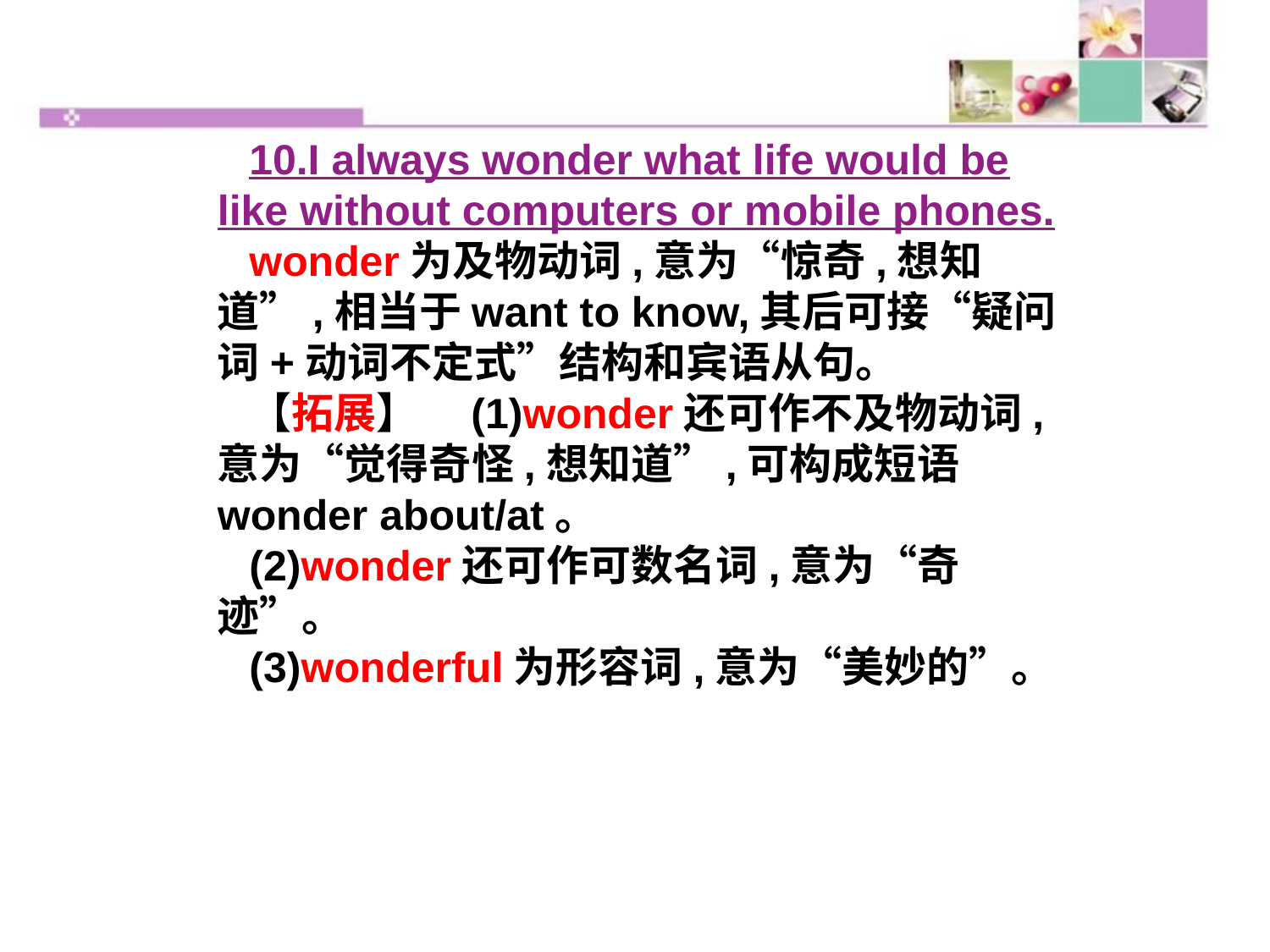

10.I always wonder what life would be like without computers or mobile phones.
wonder为及物动词,意为“惊奇,想知道”,相当于want to know,其后可接“疑问词+动词不定式”结构和宾语从句。
【拓展】　(1)wonder还可作不及物动词,意为“觉得奇怪,想知道”,可构成短语wonder about/at。
(2)wonder还可作可数名词,意为“奇迹”。
(3)wonderful为形容词,意为“美妙的”。